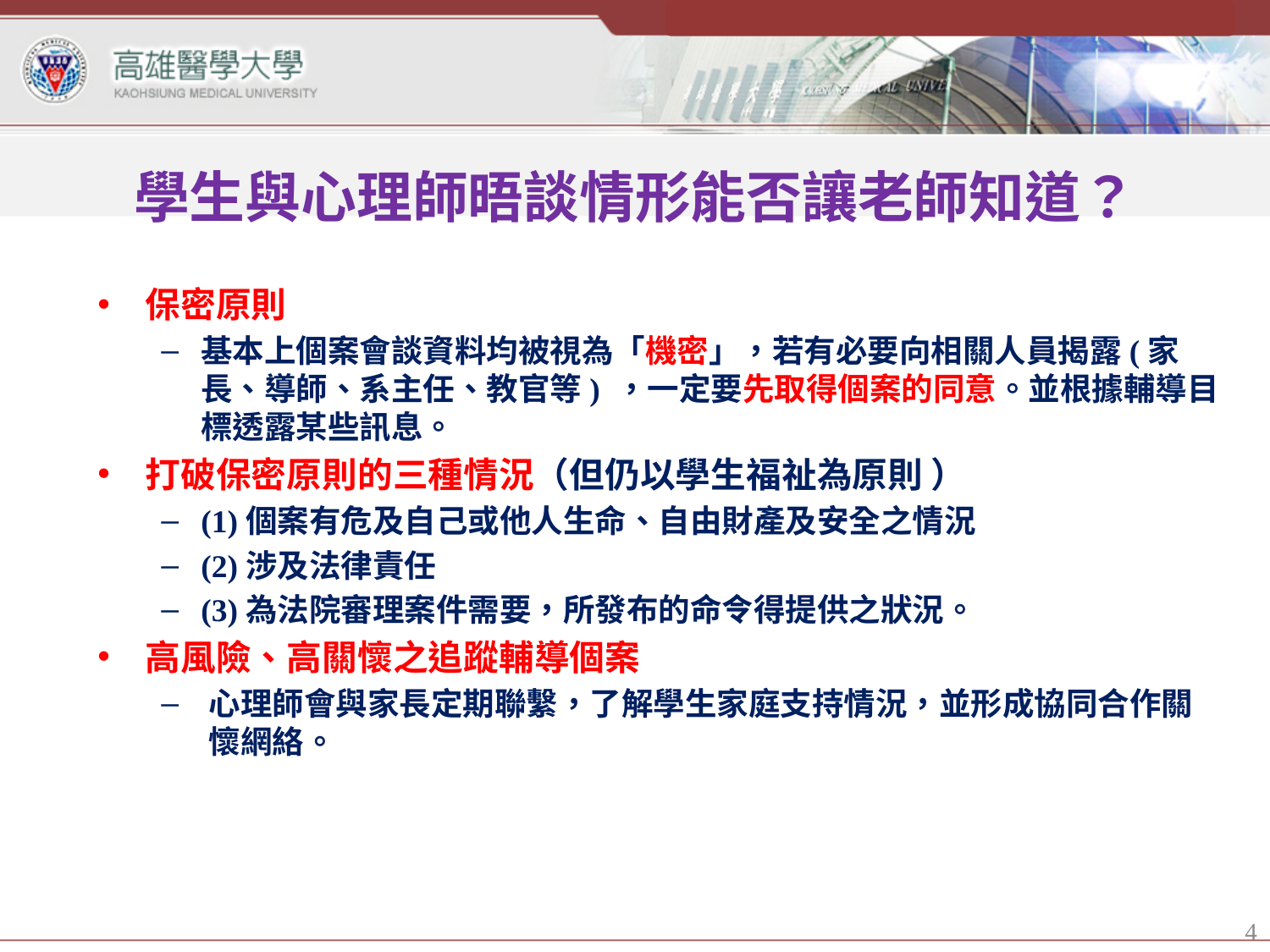

# 學生與心理師晤談情形能否讓老師知道？
保密原則
基本上個案會談資料均被視為「機密」，若有必要向相關人員揭露(家長、導師、系主任、教官等) ，一定要先取得個案的同意。並根據輔導目標透露某些訊息。
打破保密原則的三種情況（但仍以學生福祉為原則 ）
(1)個案有危及自己或他人生命、自由財產及安全之情況
(2)涉及法律責任
(3)為法院審理案件需要，所發布的命令得提供之狀況。
高風險、高關懷之追蹤輔導個案
心理師會與家長定期聯繫，了解學生家庭支持情況，並形成協同合作關懷網絡。